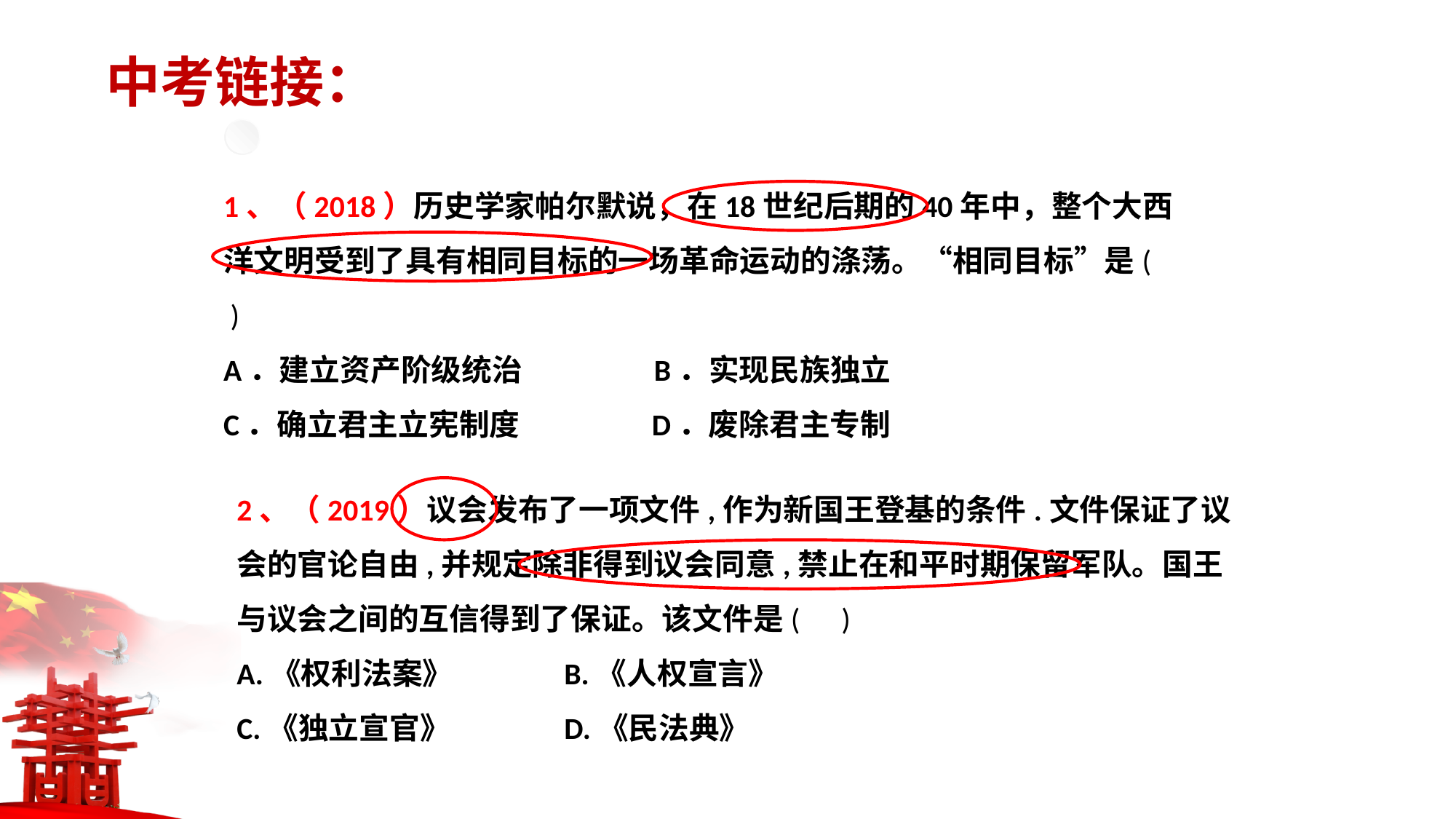

中考链接：

1、（2018）历史学家帕尔默说，在18世纪后期的40年中，整个大西洋文明受到了具有相同目标的一场革命运动的涤荡。“相同目标”是(      )
A．建立资产阶级统治                  B．实现民族独立
C．确立君主立宪制度                  D．废除君主专制

2、（2019）议会发布了一项文件,作为新国王登基的条件.文件保证了议会的官论自由,并规定除非得到议会同意,禁止在和平时期保留军队。国王与议会之间的互信得到了保证。该文件是(      )
A.《权利法案》		B.《人权宣言》
C.《独立宣官》		D.《民法典》